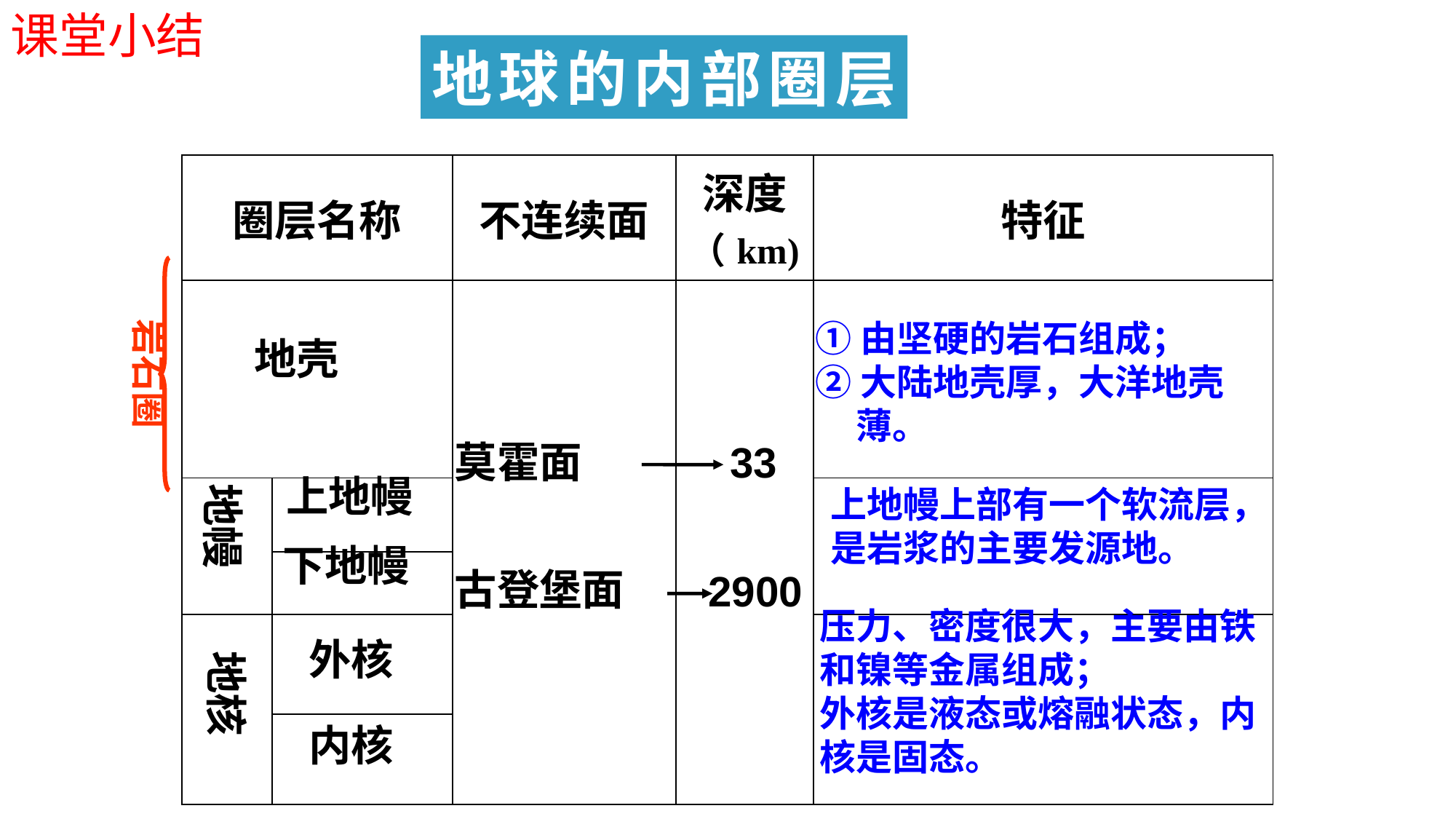

课堂小结
地球的内部圈层
| 圈层名称 |  | 不连续面 | 深度（km) | 特征 |
| --- | --- | --- | --- | --- |
|  |  |  |  |  |
|  |  |  |  |  |
|  |  |  |  |  |
|  |  |  |  |  |
|  |  |  |  |  |

岩石圈
①由坚硬的岩石组成；
②大陆地壳厚，大洋地壳薄。
地壳
莫霍面
33
上地幔

地幔
上地幔上部有一个软流层，是岩浆的主要发源地。

下地幔
古登堡面
2900

压力、密度很大，主要由铁和镍等金属组成；
外核是液态或熔融状态，内核是固态。
外核
地核
内核